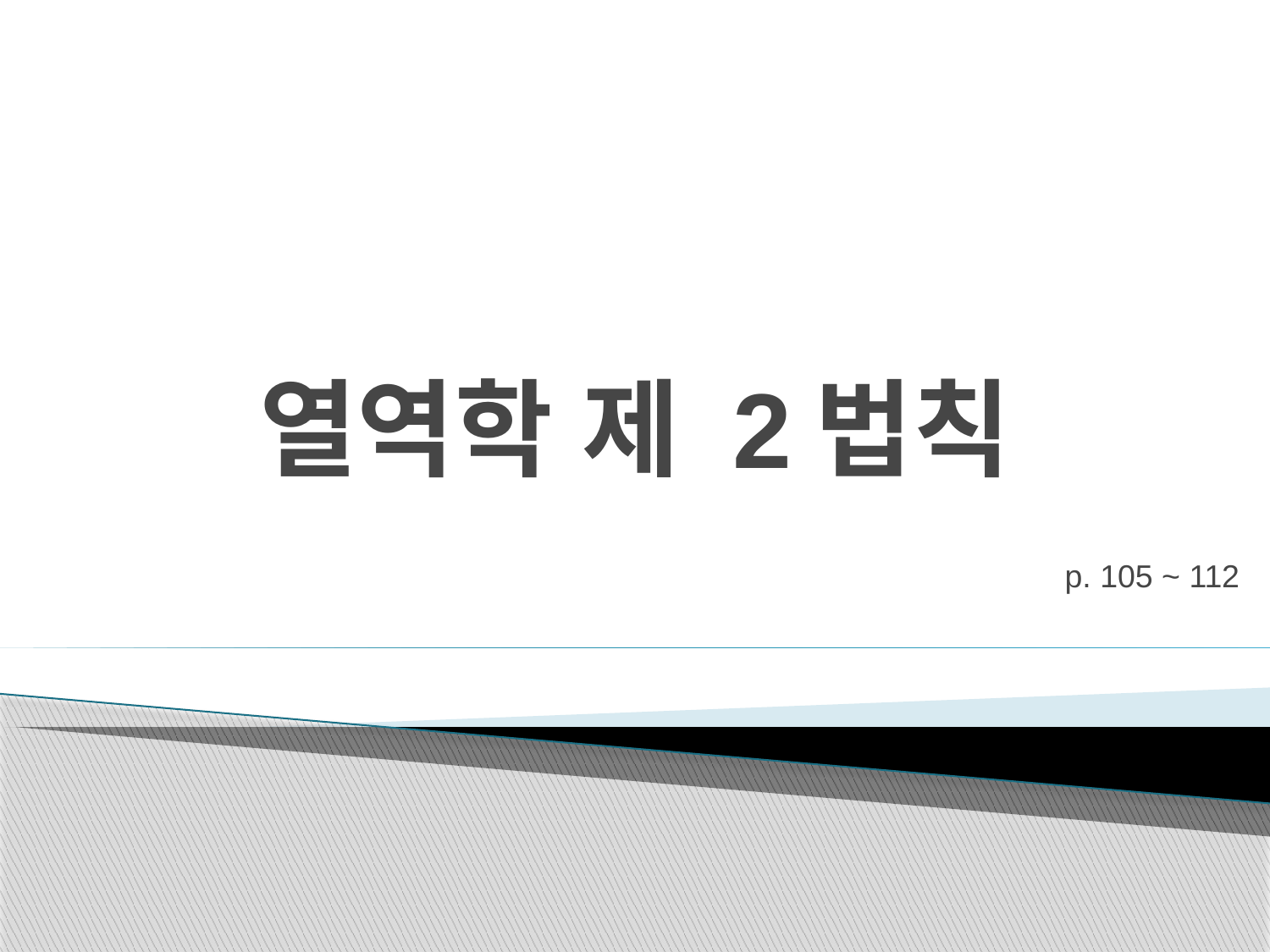

# 열역학 제 2법칙
p. 105 ~ 112